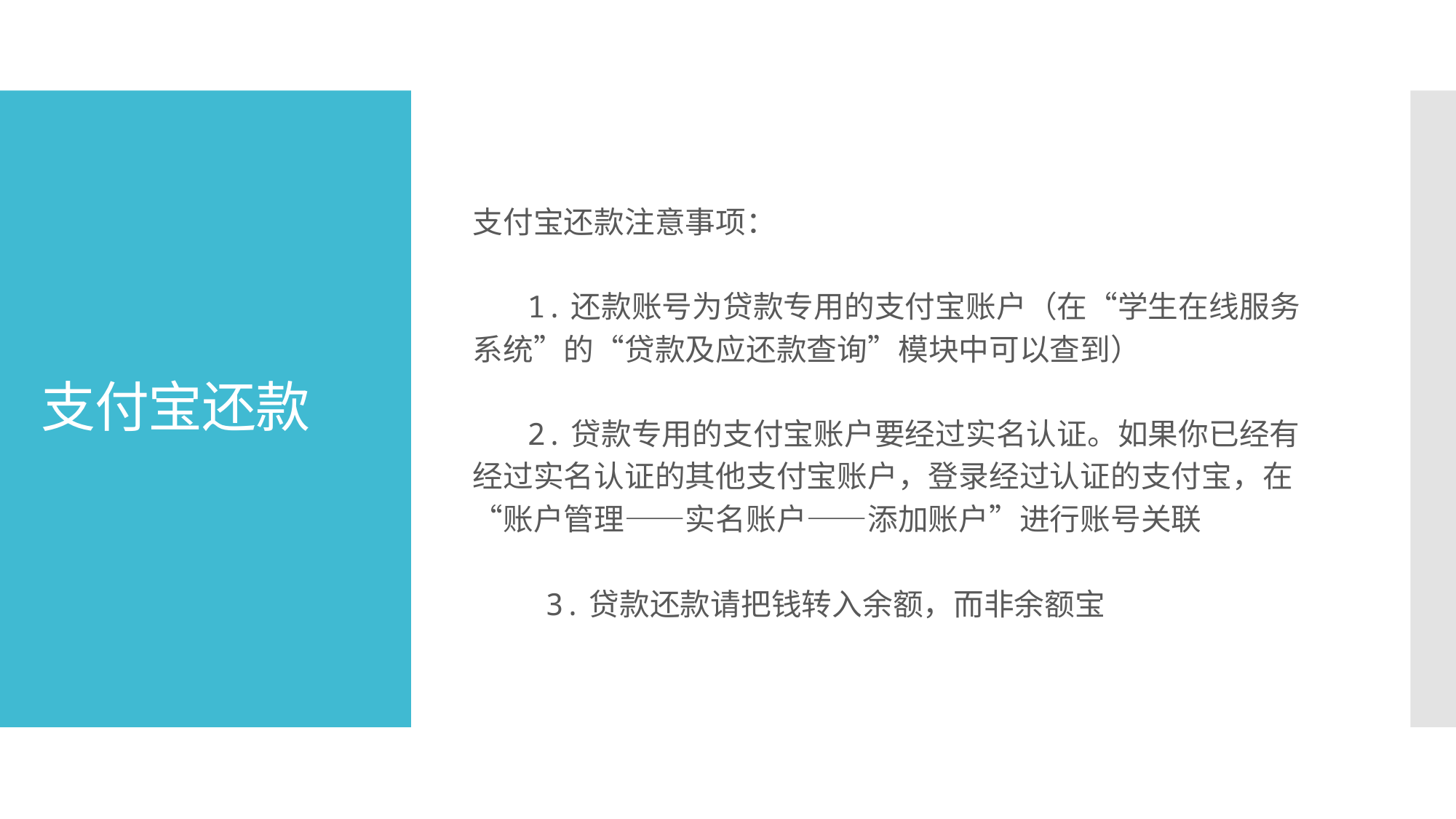

支付宝还款注意事项：

1.还款账号为贷款专用的支付宝账户（在“学生在线服务系统”的“贷款及应还款查询”模块中可以查到）

2.贷款专用的支付宝账户要经过实名认证。如果你已经有经过实名认证的其他支付宝账户，登录经过认证的支付宝，在“账户管理——实名账户——添加账户”进行账号关联

 3.贷款还款请把钱转入余额，而非余额宝
# 支付宝还款